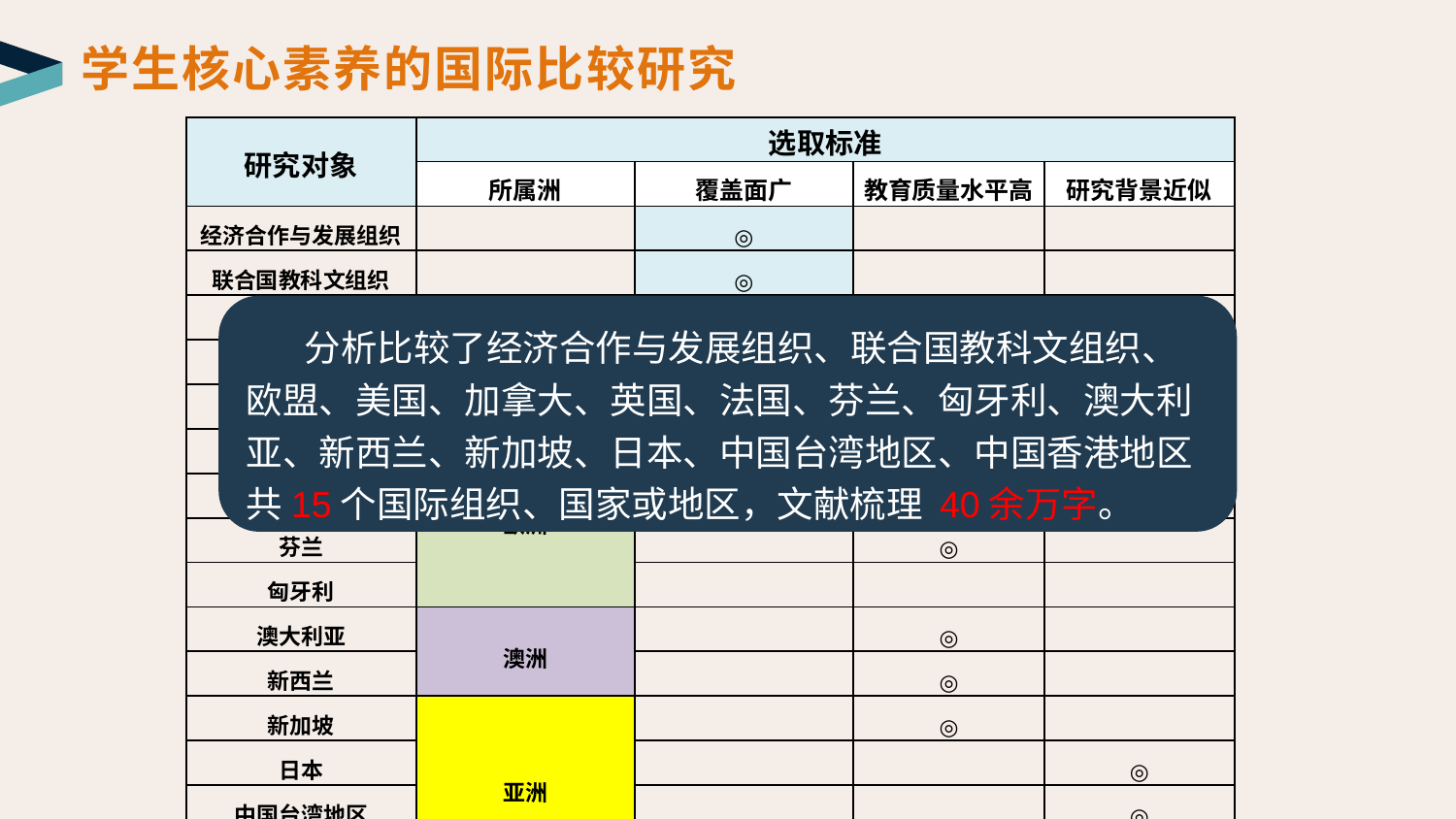

学生核心素养的国际比较研究

| 研究对象 | 选取标准 |  |  |  |
| --- | --- | --- | --- | --- |
|  | 所属洲 | 覆盖面广 | 教育质量水平高 | 研究背景近似 |
| 经济合作与发展组织 |  | ◎ |  |  |
| 联合国教科文组织 |  | ◎ |  |  |
| 欧盟 |  | ◎ |  |  |
| 美国 | 北美洲 |  | ◎ |  |
| 加拿大 |  |  | ◎ |  |
| 英国 | 欧洲 |  | ◎ |  |
| 法国 |  |  | ◎ |  |
| 芬兰 |  |  | ◎ |  |
| 匈牙利 |  |  |  |  |
| 澳大利亚 | 澳洲 |  | ◎ |  |
| 新西兰 |  |  | ◎ |  |
| 新加坡 | 亚洲 |  | ◎ |  |
| 日本 |  |  |  | ◎ |
| 中国台湾地区 |  |  |  | ◎ |
| 中国香港特别行政区 |  |  |  | ◎ |
      分析比较了经济合作与发展组织、联合国教科文组织、欧盟、美国、加拿大、英国、法国、芬兰、匈牙利、澳大利亚、新西兰、新加坡、日本、中国台湾地区、中国香港地区共15个国际组织、国家或地区，文献梳理 40余万字。